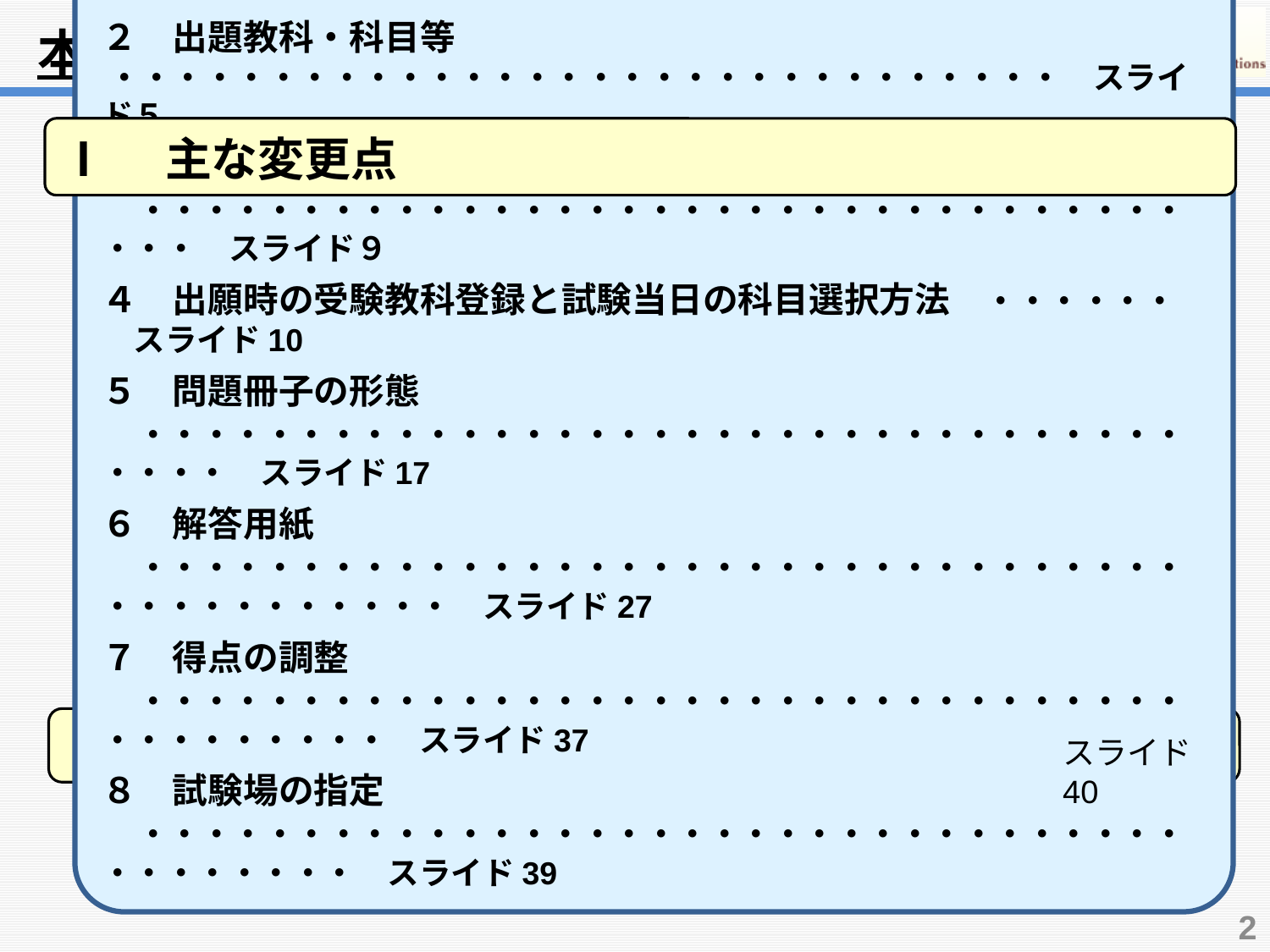

本日の説明内容
Ⅰ　主な変更点
１　変更点の概要　 ・・・・・・・・・・・・・・・・・・・・・・・・・・・・・・・・・　スライド３
２　出題教科・科目等　 ・・・・・・・・・・・・・・・・・・・・・・・・・・・・・・　スライド５
３　試験時間割　・・・・・・・・・・・・・・・・・・・・・・・・・・・・・・・・・・・・　スライド９
４　出願時の受験教科登録と試験当日の科目選択方法　・・・・・・　スライド10
５　問題冊子の形態　・・・・・・・・・・・・・・・・・・・・・・・・・・・・・・・・・・・・・　スライド17
６　解答用紙　・・・・・・・・・・・・・・・・・・・・・・・・・・・・・・・・・・・・・・・・・・・・　スライド27
７　得点の調整　・・・・・・・・・・・・・・・・・・・・・・・・・・・・・・・・・・・・・・・・・・　スライド37
８　試験場の指定　・・・・・・・・・・・・・・・・・・・・・・・・・・・・・・・・・・・・・・・・・　スライド39
Ⅱ　令和７年度試験情報
スライド40
2